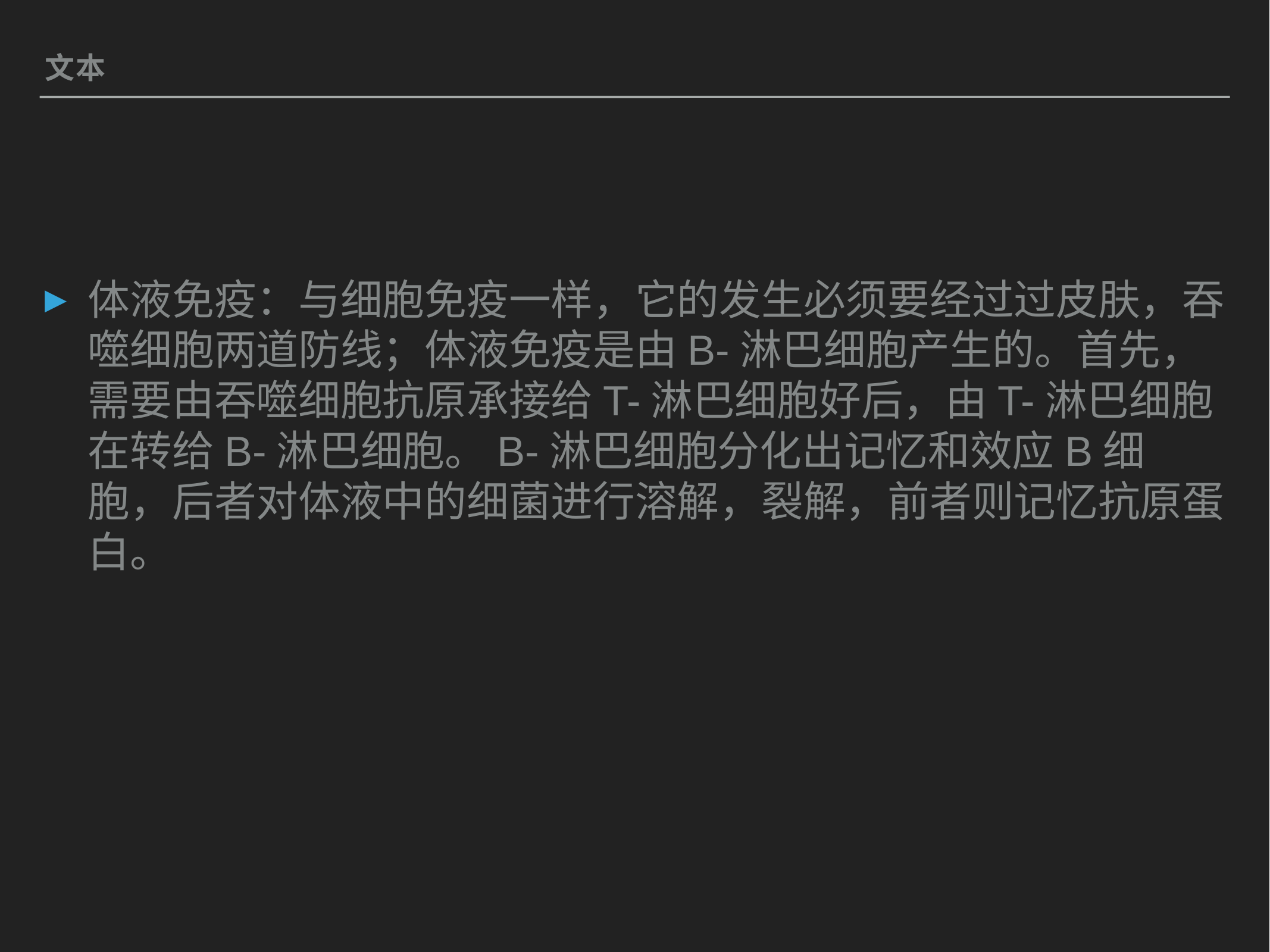

文本
#
体液免疫：与细胞免疫一样，它的发生必须要经过过皮肤，吞噬细胞两道防线；体液免疫是由B-淋巴细胞产生的。首先，需要由吞噬细胞抗原承接给T-淋巴细胞好后，由T-淋巴细胞在转给B-淋巴细胞。B-淋巴细胞分化出记忆和效应B细胞，后者对体液中的细菌进行溶解，裂解，前者则记忆抗原蛋白。